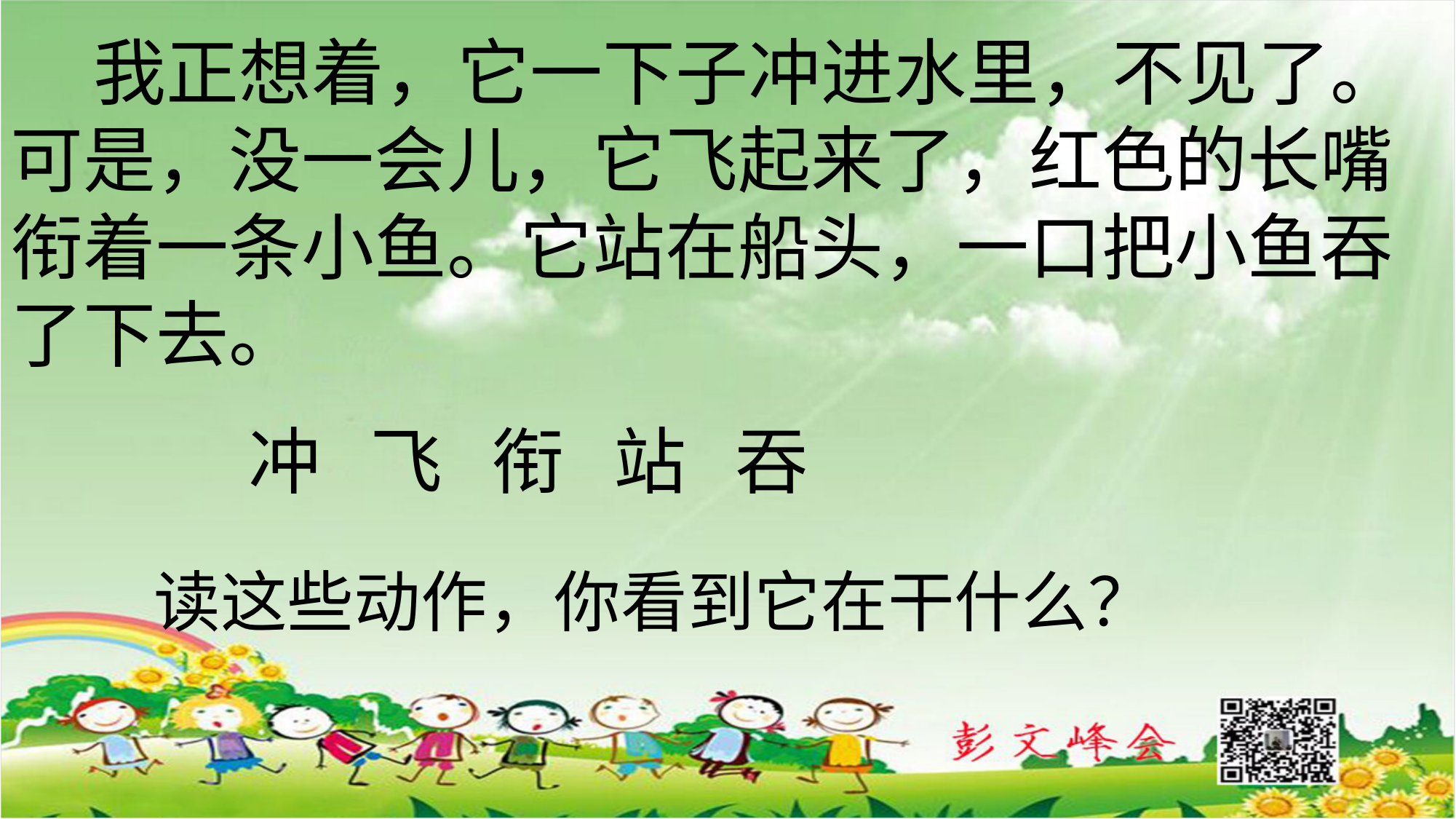

我正想着，它一下子冲进水里，不见了。可是，没一会儿，它飞起来了，红色的长嘴衔着一条小鱼。它站在船头，一口把小鱼吞了下去。
冲   飞   衔   站   吞
读这些动作，你看到它在干什么？